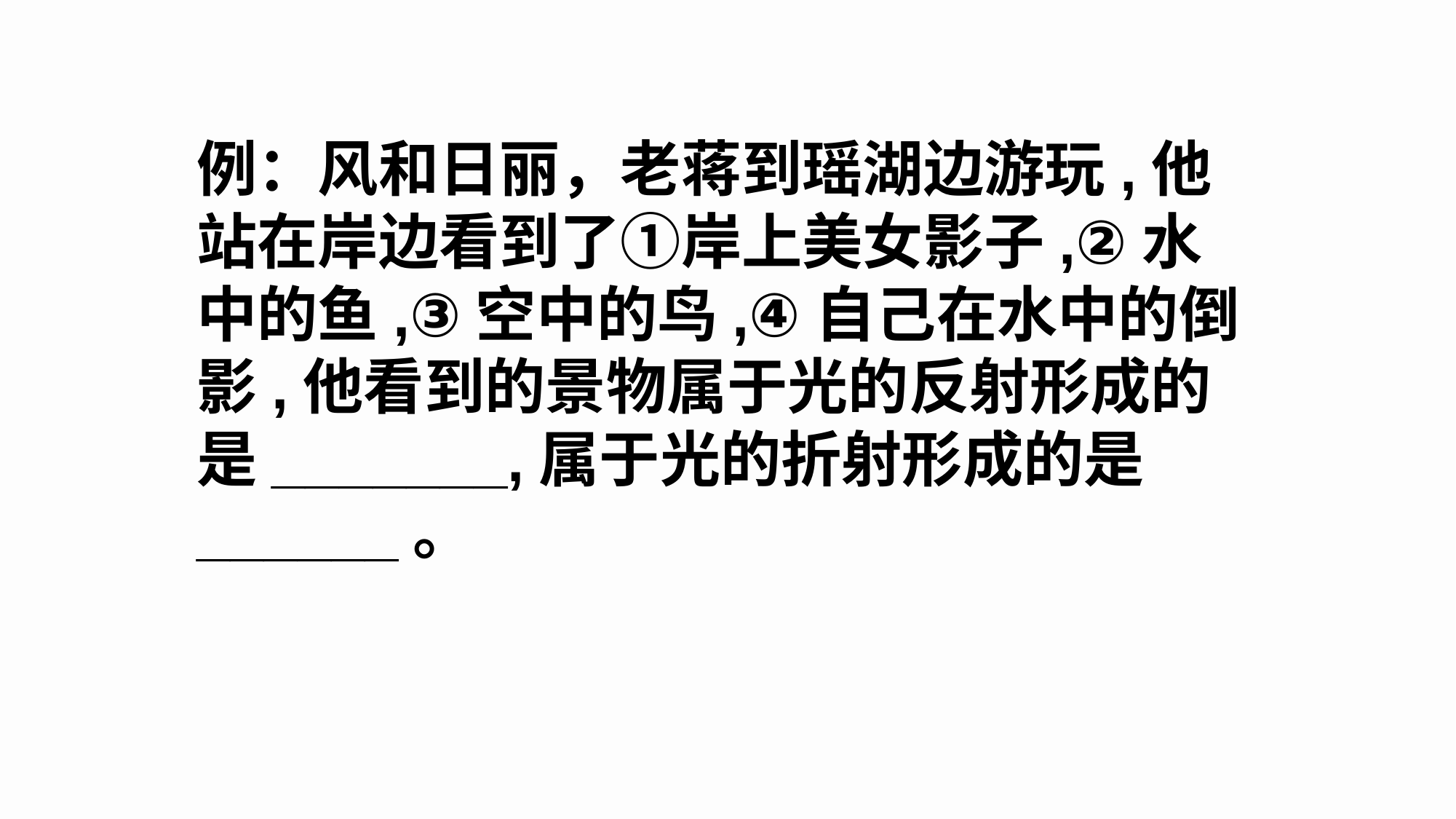

例：风和日丽，老蒋到瑶湖边游玩,他站在岸边看到了①岸上美女影子,②水中的鱼,③空中的鸟,④自己在水中的倒影,他看到的景物属于光的反射形成的是_______,属于光的折射形成的是______。